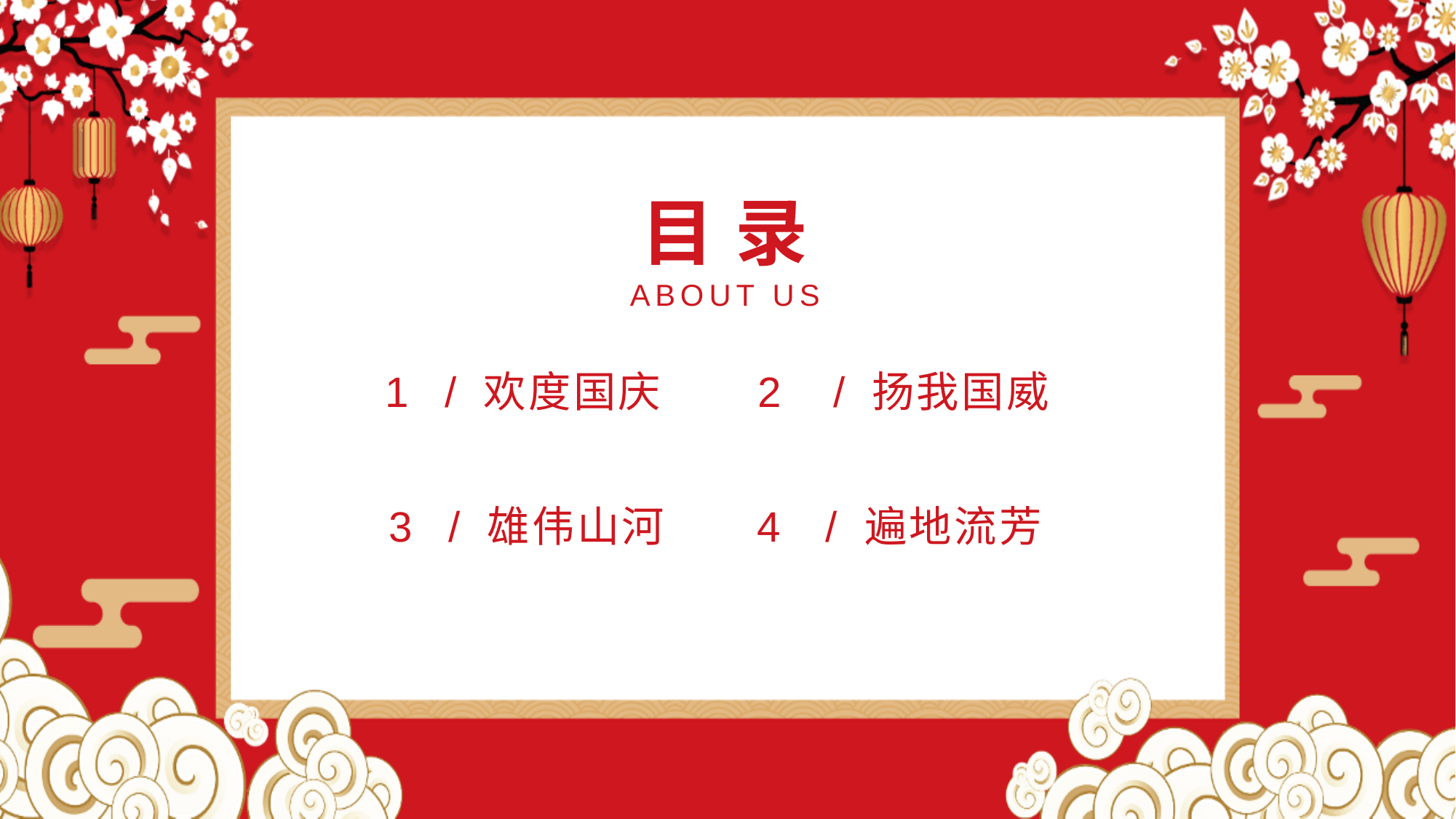

目 录
ABOUT US
1
/ 欢度国庆
2
 / 扬我国威
3
/ 雄伟山河
4
/ 遍地流芳